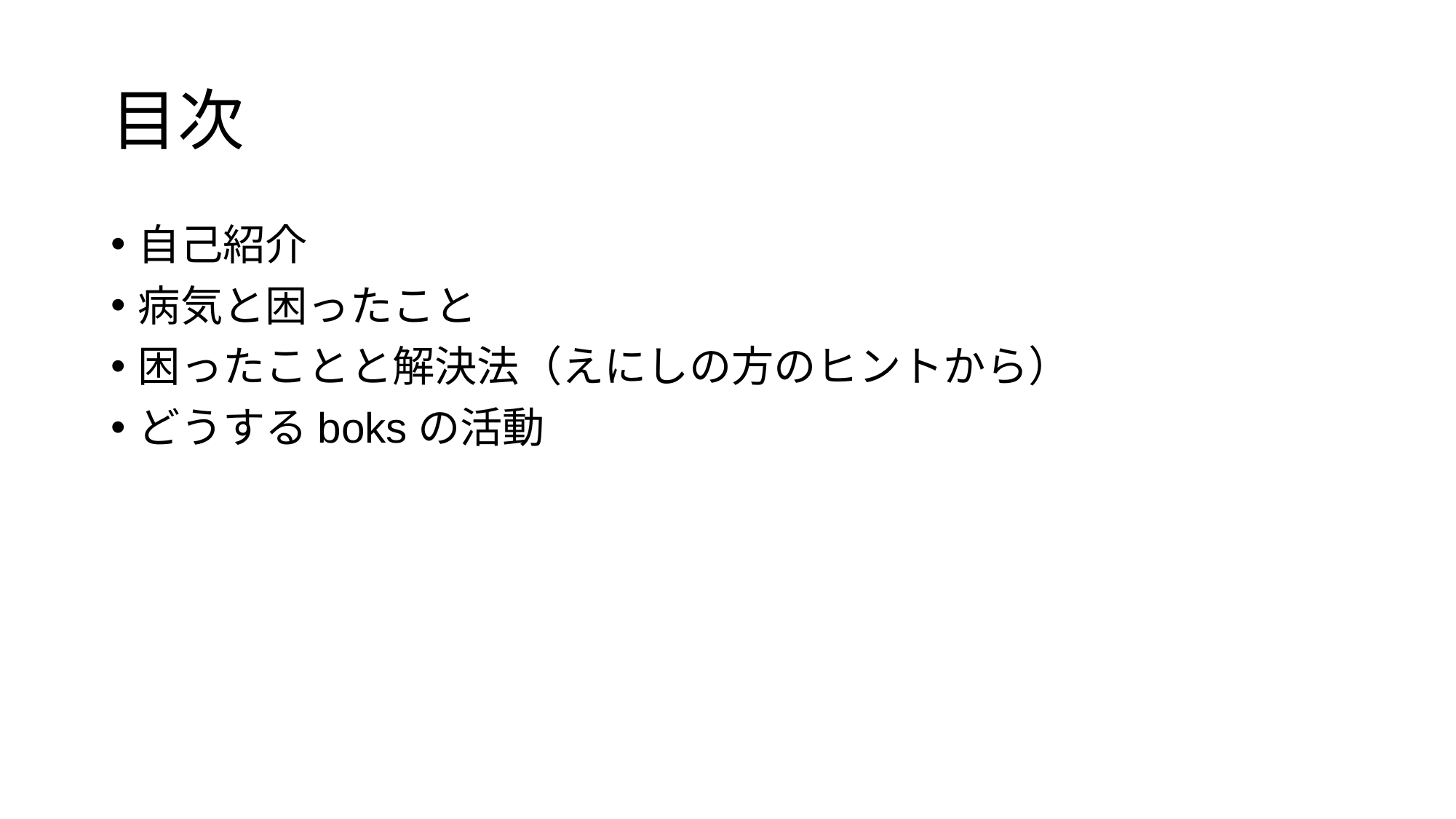

# 目次
自己紹介
病気と困ったこと
困ったことと解決法（えにしの方のヒントから）
どうするboksの活動